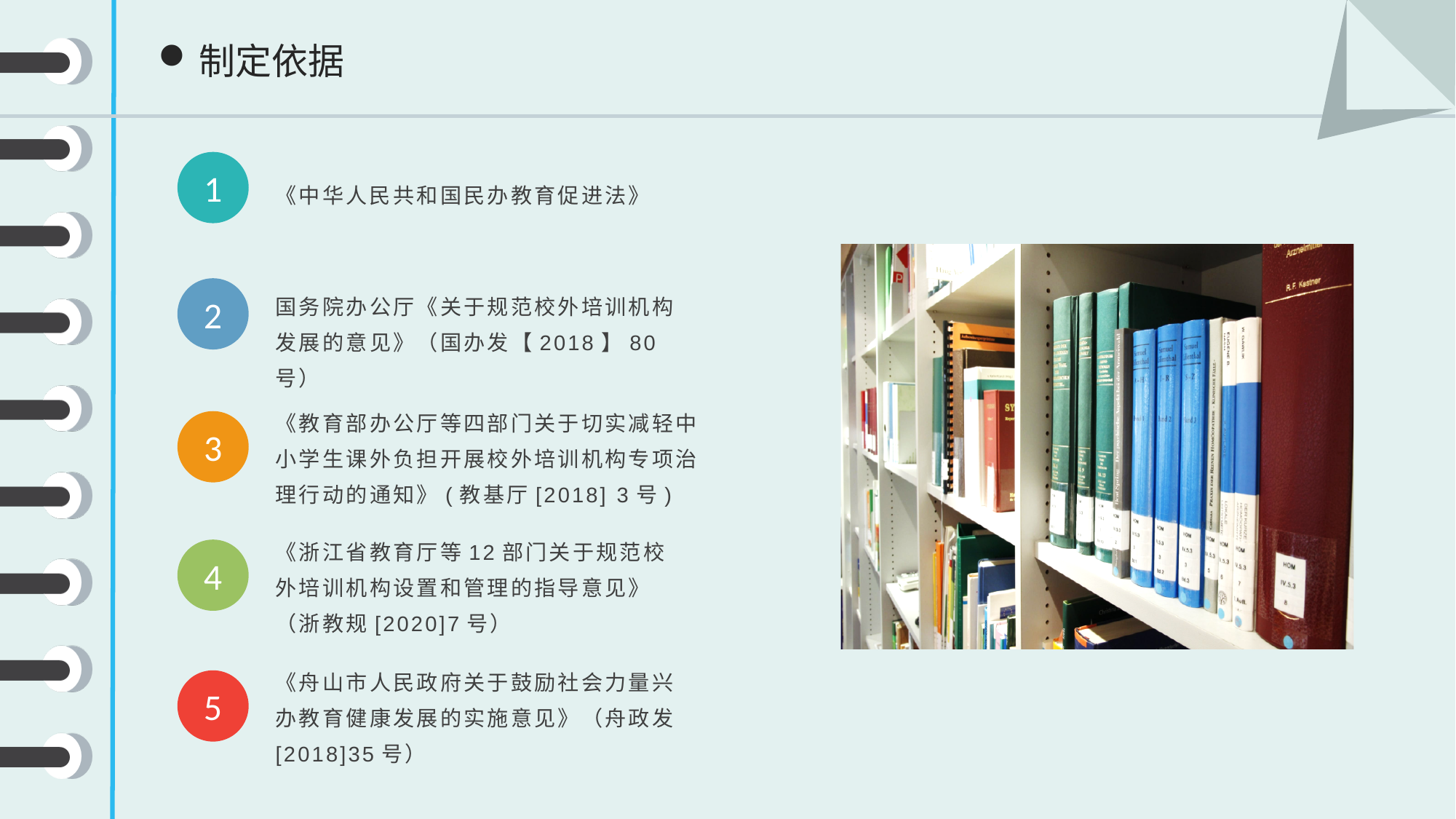

制定依据
1
《中华人民共和国民办教育促进法》

2
国务院办公厅《关于规范校外培训机构发展的意见》（国办发【2018】80号）
《教育部办公厅等四部门关于切实减轻中小学生课外负担开展校外培训机构专项治理行动的通知》(教基厅[2018] 3号)
3
《浙江省教育厅等12部门关于规范校外培训机构设置和管理的指导意见》（浙教规[2020]7号）
4
《舟山市人民政府关于鼓励社会力量兴办教育健康发展的实施意见》（舟政发[2018]35号）
5